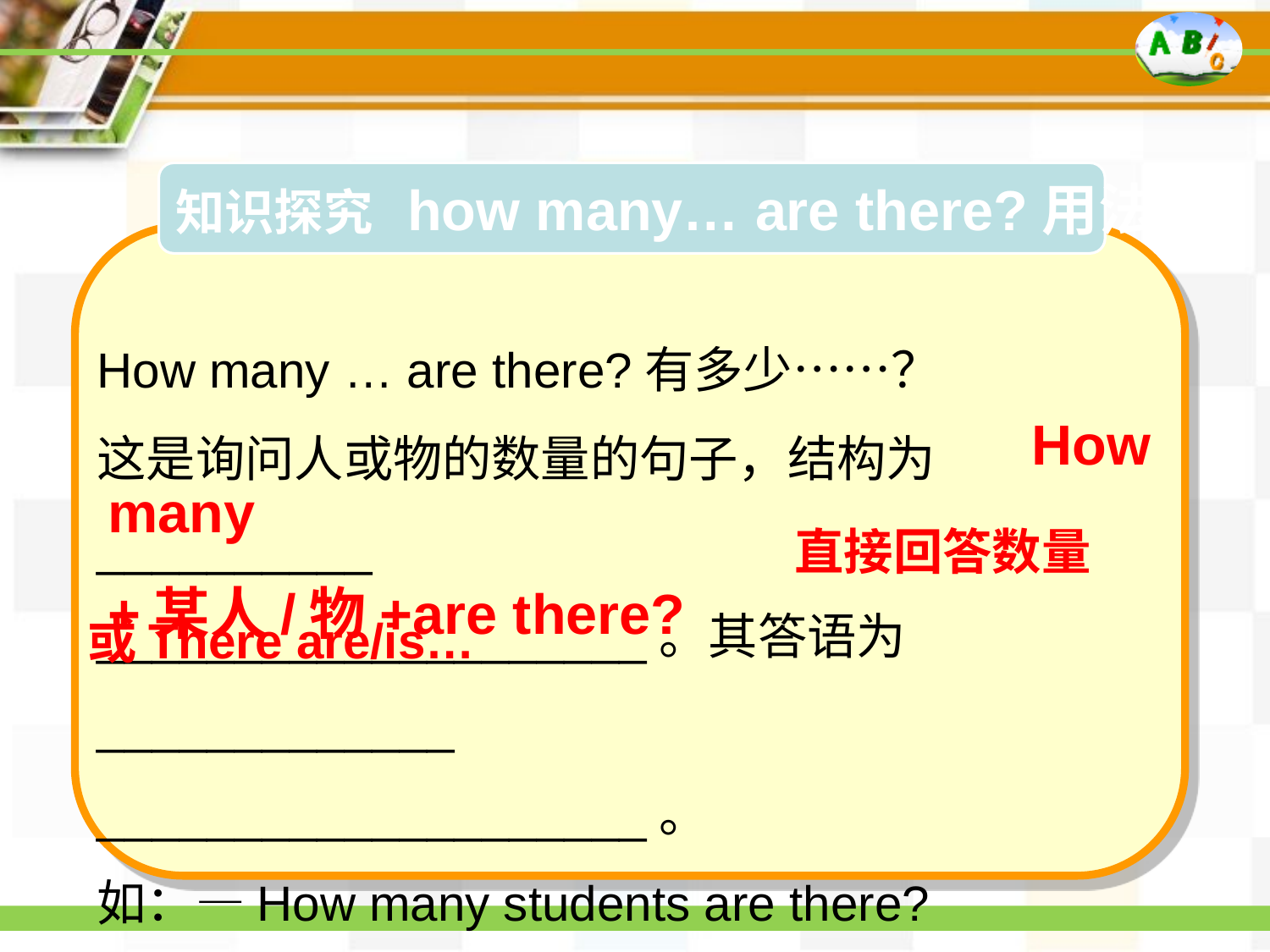

知识探究  how many… are there?用法

How many … are there?有多少……？
这是询问人或物的数量的句子，结构为__________
____________________。其答语为_____________
____________________。
如：—How many students are there?
        —There are twenty students./Twenty.
                                                           How many
+某人/物+are there?
                                                              直接回答数量
或There are/is…